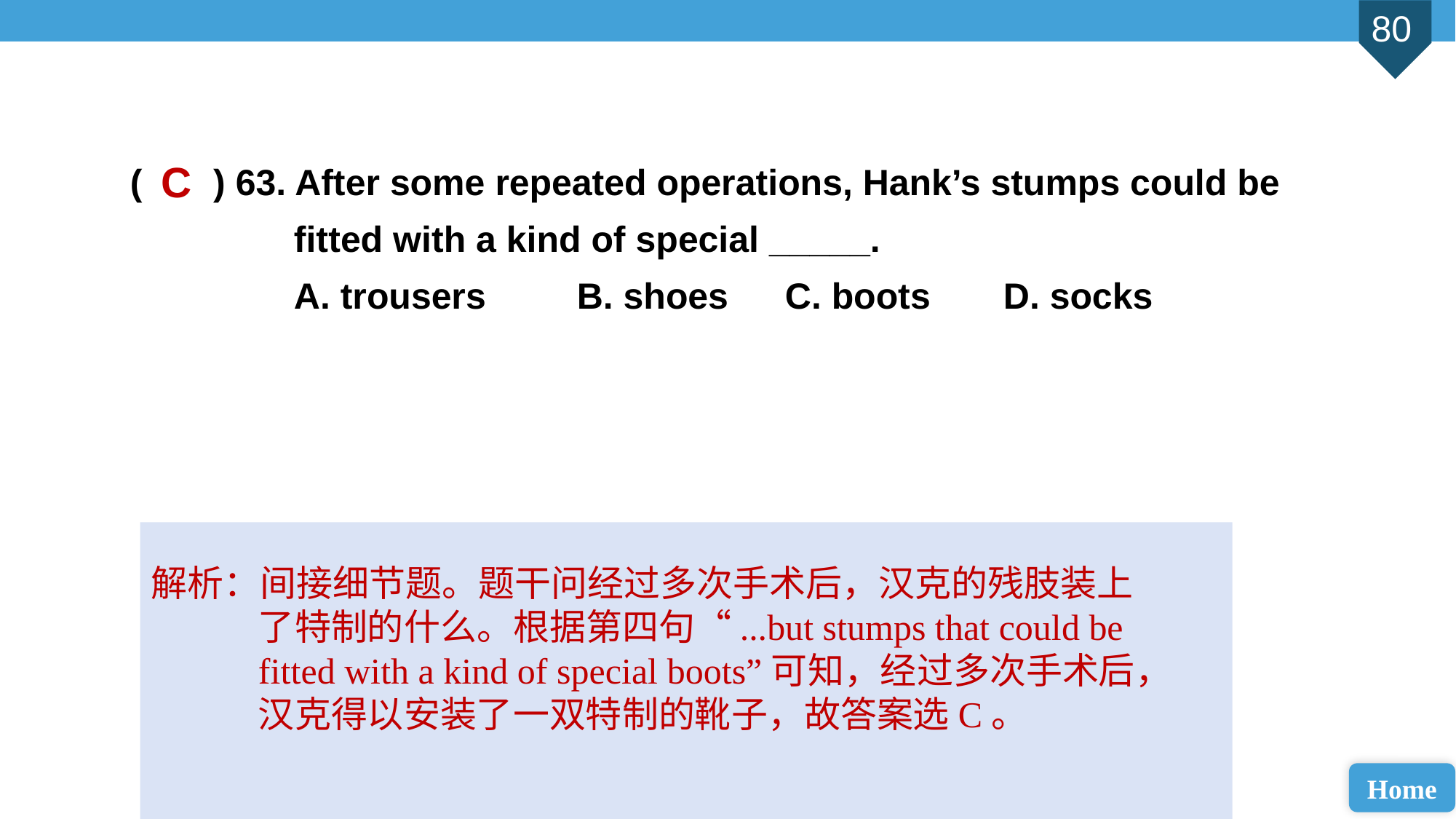

(       ) 63. After some repeated operations, Hank’s stumps could be
fitted with a kind of special _____.
A. trousers	 B. shoes 	C. boots 	D. socks
C

解析：间接细节题。题干问经过多次手术后，汉克的残肢装上了特制的什么。根据第四句“...but stumps that could be fitted with a kind of special boots”可知，经过多次手术后，汉克得以安装了一双特制的靴子，故答案选C。